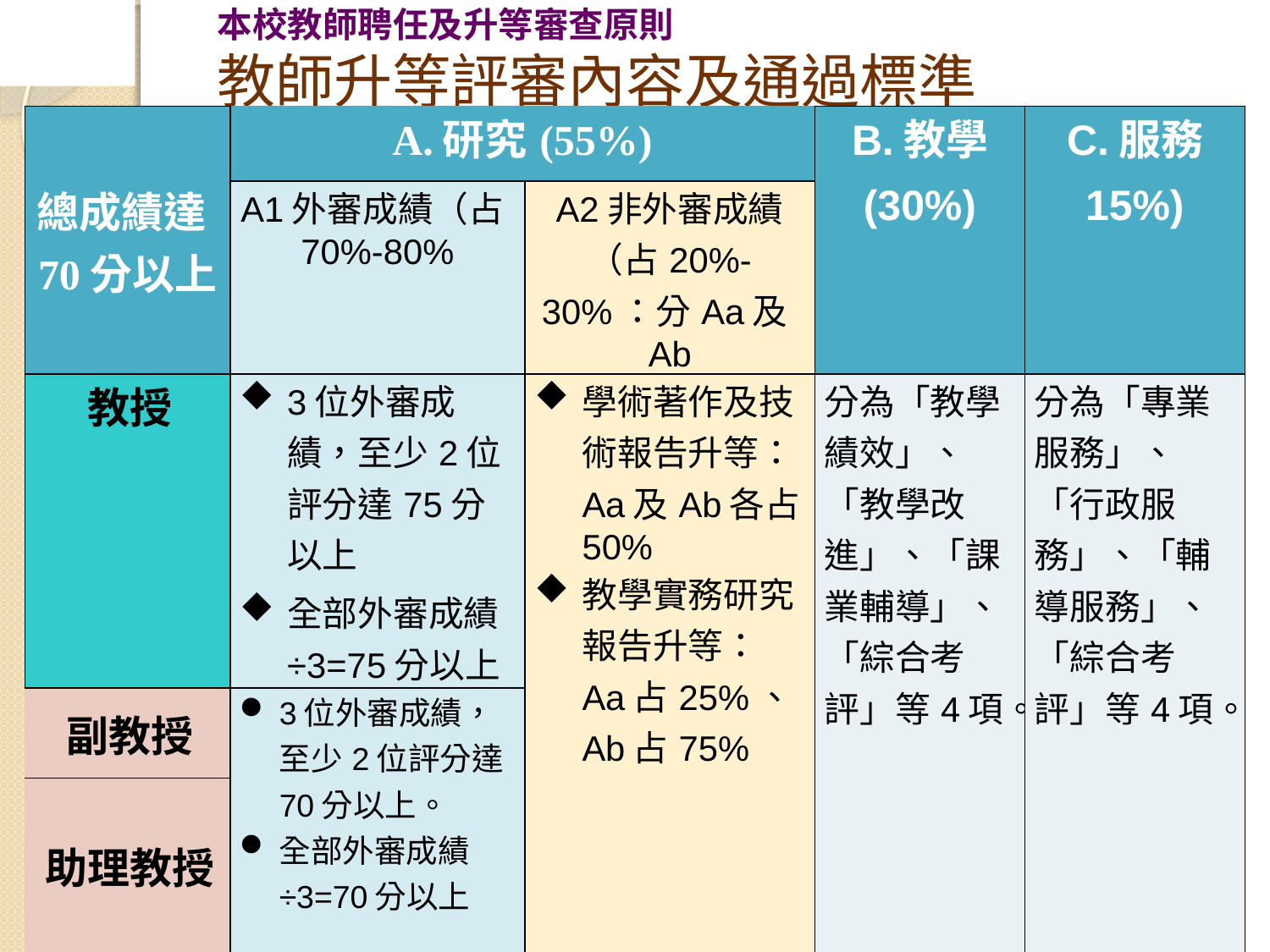

本校教師聘任及升等審查原則
教師升等評審內容及通過標準
| 總成績達70分以上 | A.研究(55%) |  | B.教學 (30%) | C.服務 15%) |
| --- | --- | --- | --- | --- |
|  | A1外審成績（占70%-80% | A2非外審成績（占20%-30%：分Aa及Ab |  |  |
| 教授 | 3位外審成績，至少2位評分達75分以上 全部外審成績÷3=75分以上 | 學術著作及技術報告升等：Aa及Ab各占50% 教學實務研究報告升等：Aa占25%、Ab占75% | 分為「教學績效」、「教學改進」、「課業輔導」、「綜合考評」等4項。 | 分為「專業服務」、「行政服務」、「輔導服務」、「綜合考評」等4項。 |
| 副教授 | 3位外審成績，至少2位評分達70分以上。 全部外審成績÷3=70分以上 |  |  |  |
| 助理教授 |  |  |  |  |
| 分項通過標準 | 研究(外審成績及非外審成績) 教授：75分以上；副教授以下：70分以上。 |  | 70分以上 | 70分以上 |